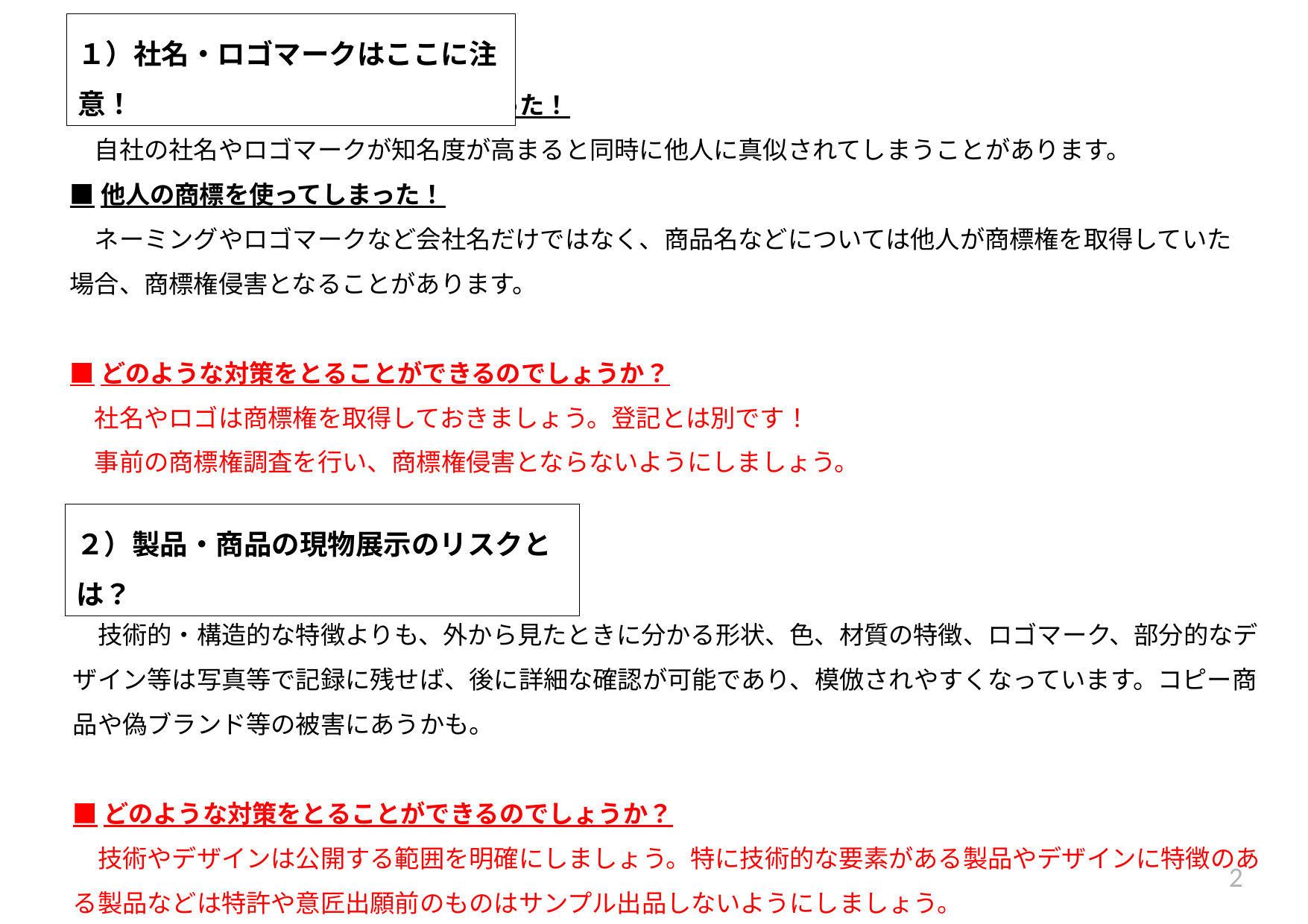

１）社名・ロゴマークはここに注意！
■社名やロゴマークを真似られてしまった！
　自社の社名やロゴマークが知名度が高まると同時に他人に真似されてしまうことがあります。
■他人の商標を使ってしまった！
　ネーミングやロゴマークなど会社名だけではなく、商品名などについては他人が商標権を取得していた場合、商標権侵害となることがあります。

■どのような対策をとることができるのでしょうか？
　社名やロゴは商標権を取得しておきましょう。登記とは別です！
　事前の商標権調査を行い、商標権侵害とならないようにしましょう。
２）製品・商品の現物展示のリスクとは？
■模倣被害は外観から起こります
　技術的・構造的な特徴よりも、外から見たときに分かる形状、色、材質の特徴、ロゴマーク、部分的なデザイン等は写真等で記録に残せば、後に詳細な確認が可能であり、模倣されやすくなっています。コピー商品や偽ブランド等の被害にあうかも。

■どのような対策をとることができるのでしょうか？
　技術やデザインは公開する範囲を明確にしましょう。特に技術的な要素がある製品やデザインに特徴のある製品などは特許や意匠出願前のものはサンプル出品しないようにしましょう。
2